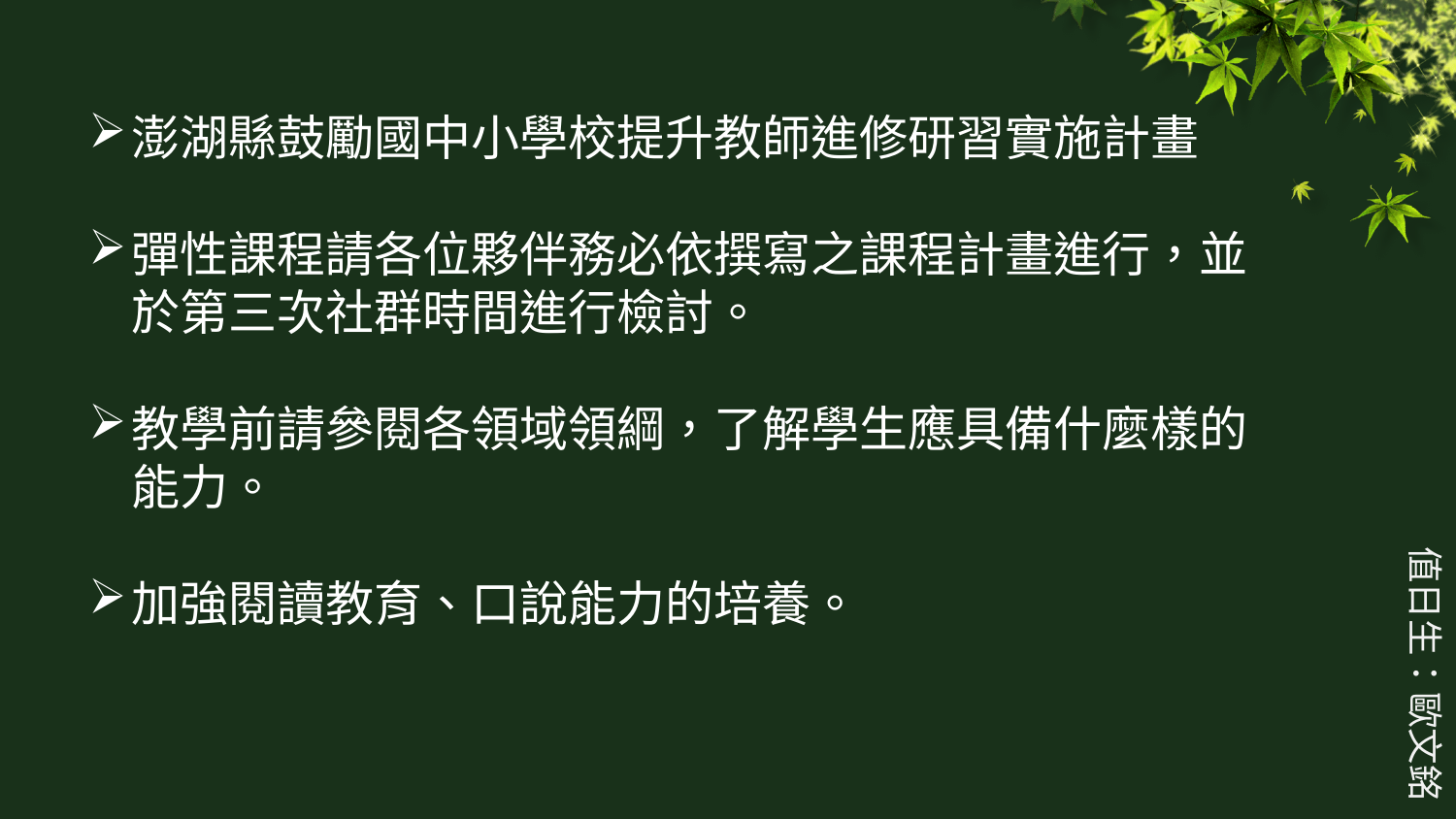

澎湖縣鼓勵國中小學校提升教師進修研習實施計畫

彈性課程請各位夥伴務必依撰寫之課程計畫進行，並於第三次社群時間進行檢討。

教學前請參閱各領域領綱，了解學生應具備什麼樣的能力。

加強閱讀教育、口說能力的培養。

值日生：歐文銘